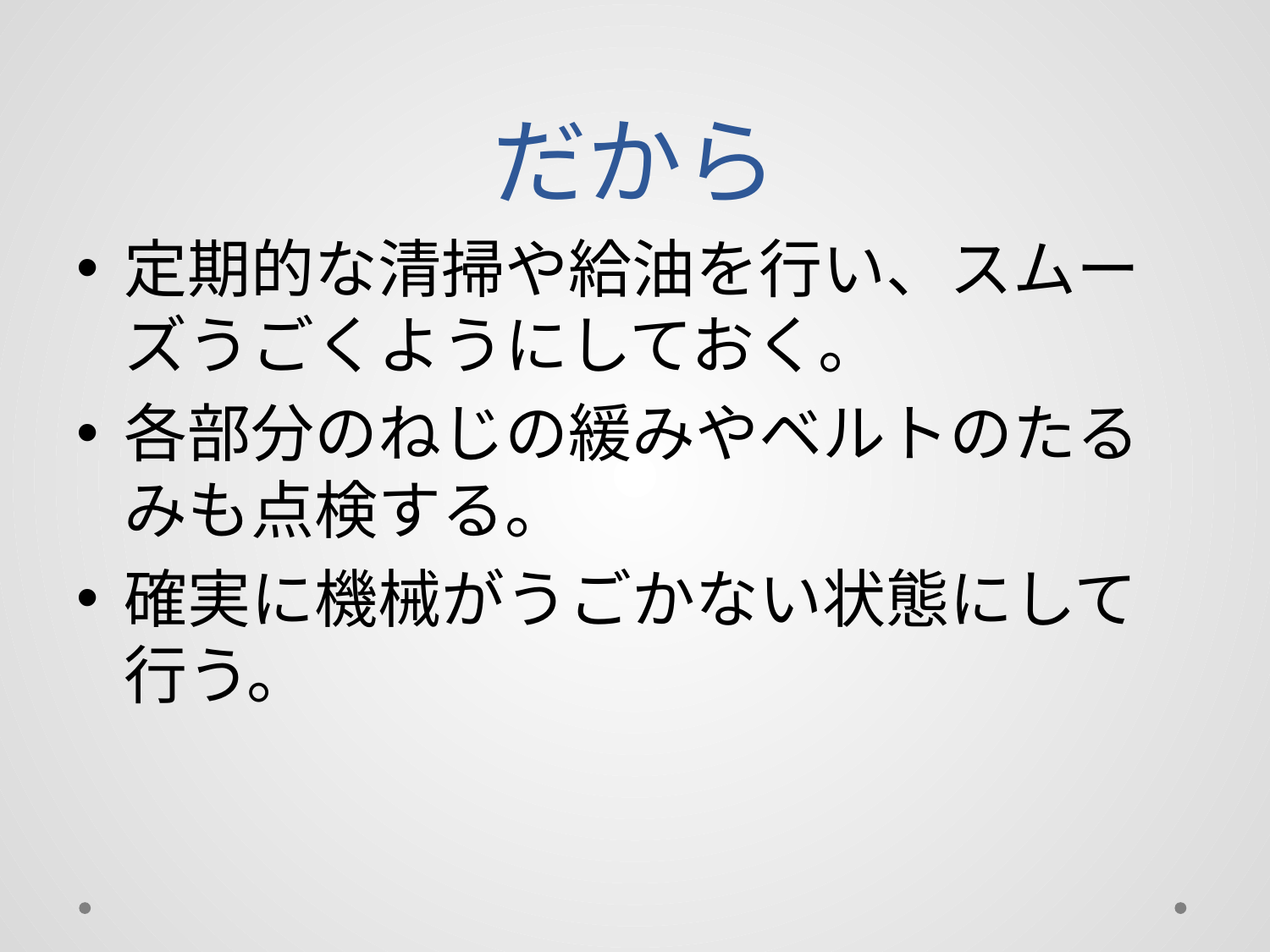

# だから
定期的な清掃や給油を行い、スムーズうごくようにしておく。
各部分のねじの緩みやベルトのたるみも点検する。
確実に機械がうごかない状態にして行う。